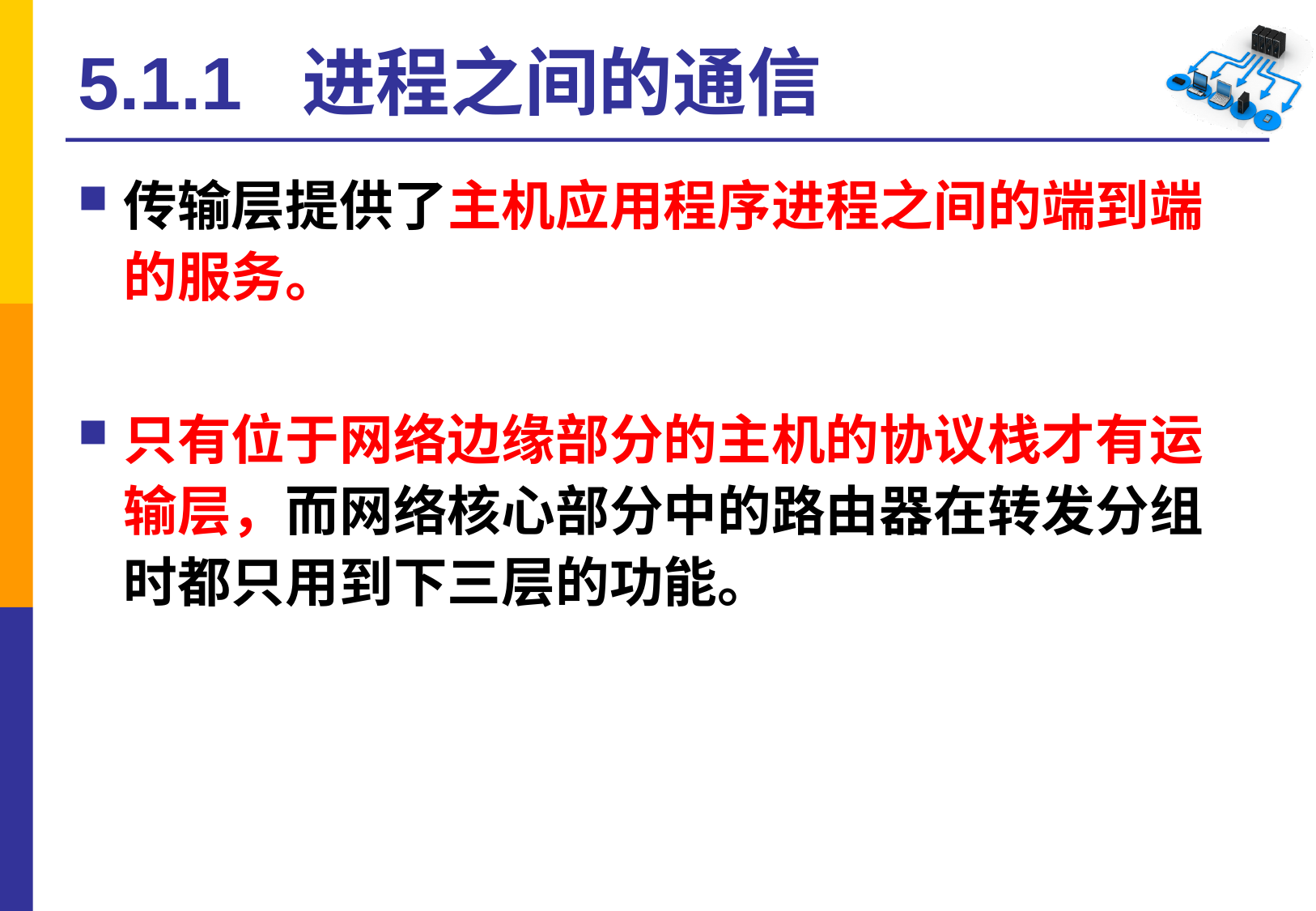

# 5.1.1  进程之间的通信
传输层提供了主机应用程序进程之间的端到端的服务。

只有位于网络边缘部分的主机的协议栈才有运输层，而网络核心部分中的路由器在转发分组时都只用到下三层的功能。